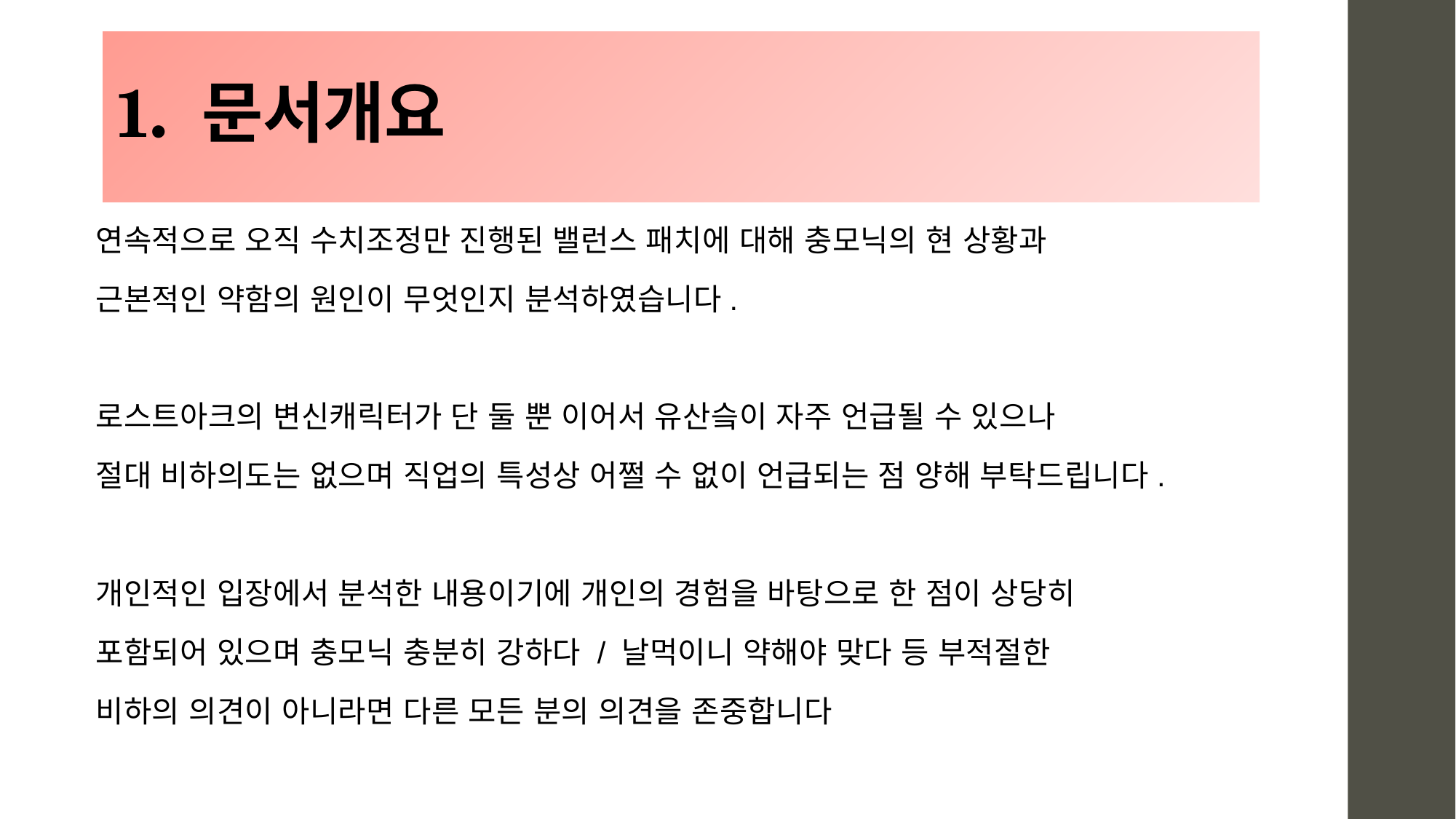

# 1. 문서개요
연속적으로 오직 수치조정만 진행된 밸런스 패치에 대해 충모닉의 현 상황과
근본적인 약함의 원인이 무엇인지 분석하였습니다.

로스트아크의 변신캐릭터가 단 둘 뿐 이어서 유산슼이 자주 언급될 수 있으나
절대 비하의도는 없으며 직업의 특성상 어쩔 수 없이 언급되는 점 양해 부탁드립니다.

개인적인 입장에서 분석한 내용이기에 개인의 경험을 바탕으로 한 점이 상당히
포함되어 있으며 충모닉 충분히 강하다 / 날먹이니 약해야 맞다 등 부적절한
비하의 의견이 아니라면 다른 모든 분의 의견을 존중합니다